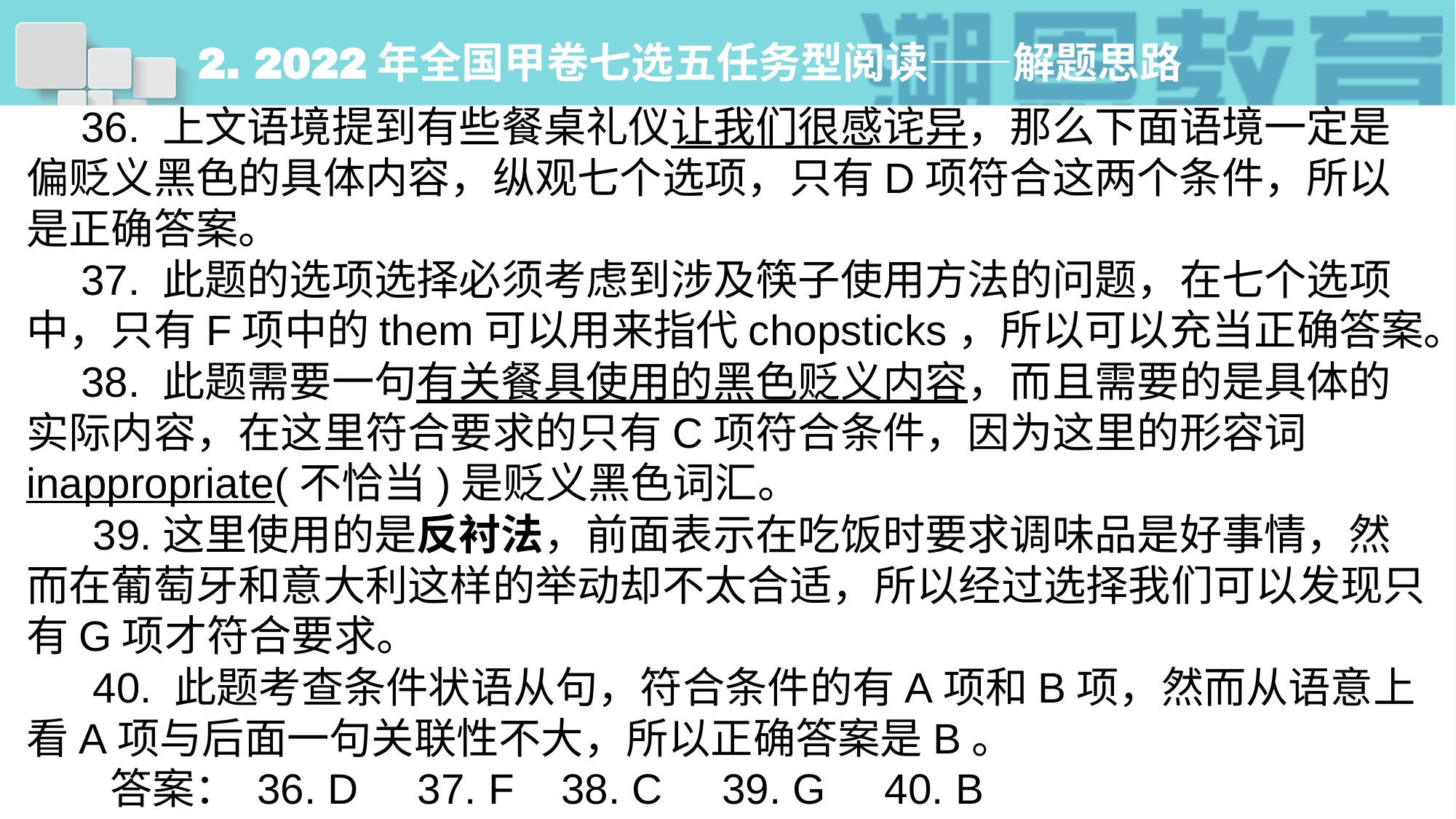

# 2. 2022年全国甲卷七选五任务型阅读——解题思路
36. 上文语境提到有些餐桌礼仪让我们很感诧异，那么下面语境一定是偏贬义黑色的具体内容，纵观七个选项，只有D项符合这两个条件，所以是正确答案。
37. 此题的选项选择必须考虑到涉及筷子使用方法的问题，在七个选项中，只有F项中的them可以用来指代chopsticks，所以可以充当正确答案。
38. 此题需要一句有关餐具使用的黑色贬义内容，而且需要的是具体的实际内容，在这里符合要求的只有C项符合条件，因为这里的形容词inappropriate(不恰当)是贬义黑色词汇。
 39.这里使用的是反衬法，前面表示在吃饭时要求调味品是好事情，然而在葡萄牙和意大利这样的举动却不太合适，所以经过选择我们可以发现只有G项才符合要求。
 40. 此题考查条件状语从句，符合条件的有A项和B项，然而从语意上看A项与后面一句关联性不大，所以正确答案是B。
  答案： 36. D     37. F    38. C     39. G     40. B